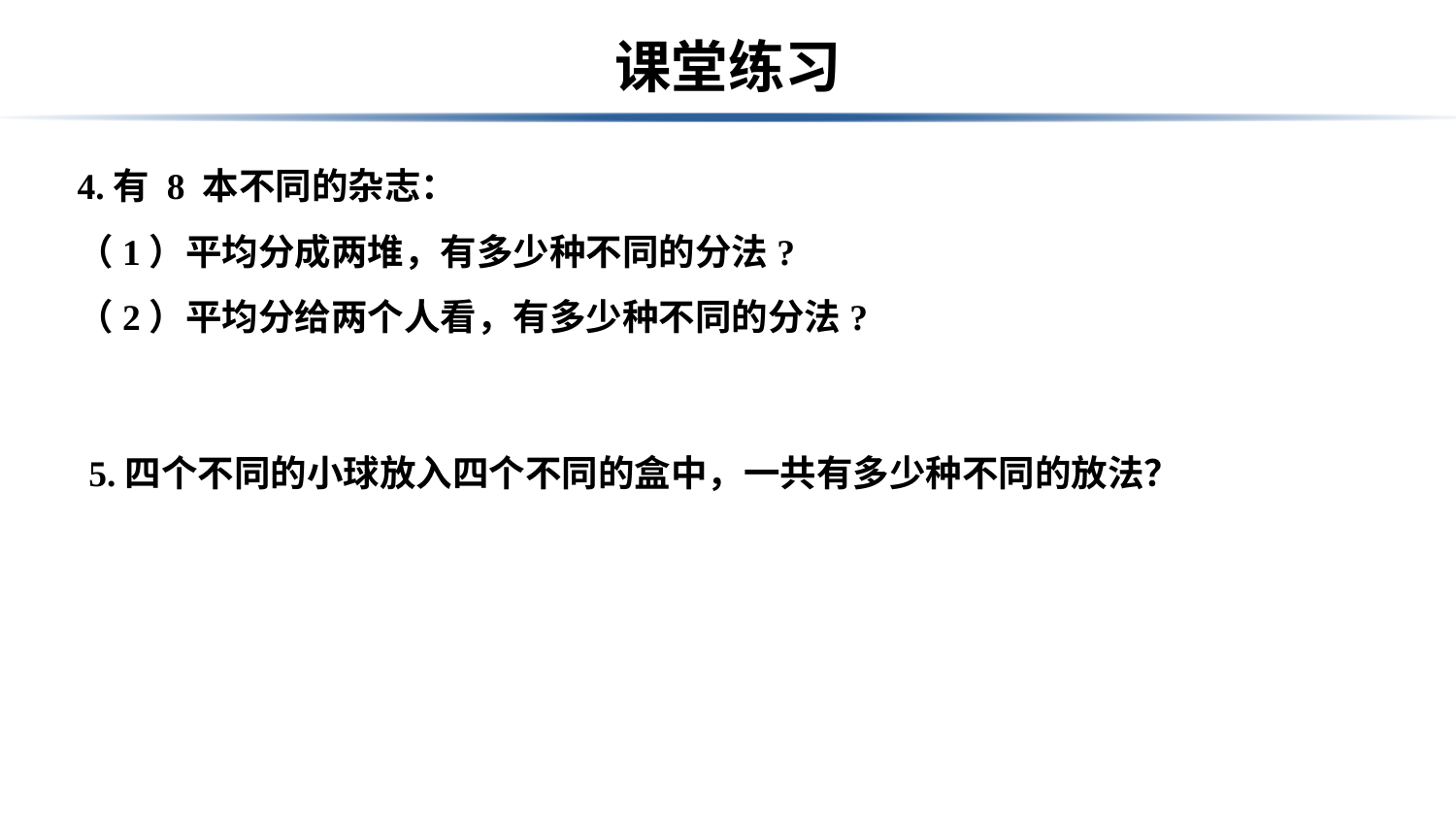

# 课堂练习
4.有 8 本不同的杂志：
（1）平均分成两堆，有多少种不同的分法?
（2）平均分给两个人看，有多少种不同的分法?
5.四个不同的小球放入四个不同的盒中，一共有多少种不同的放法？